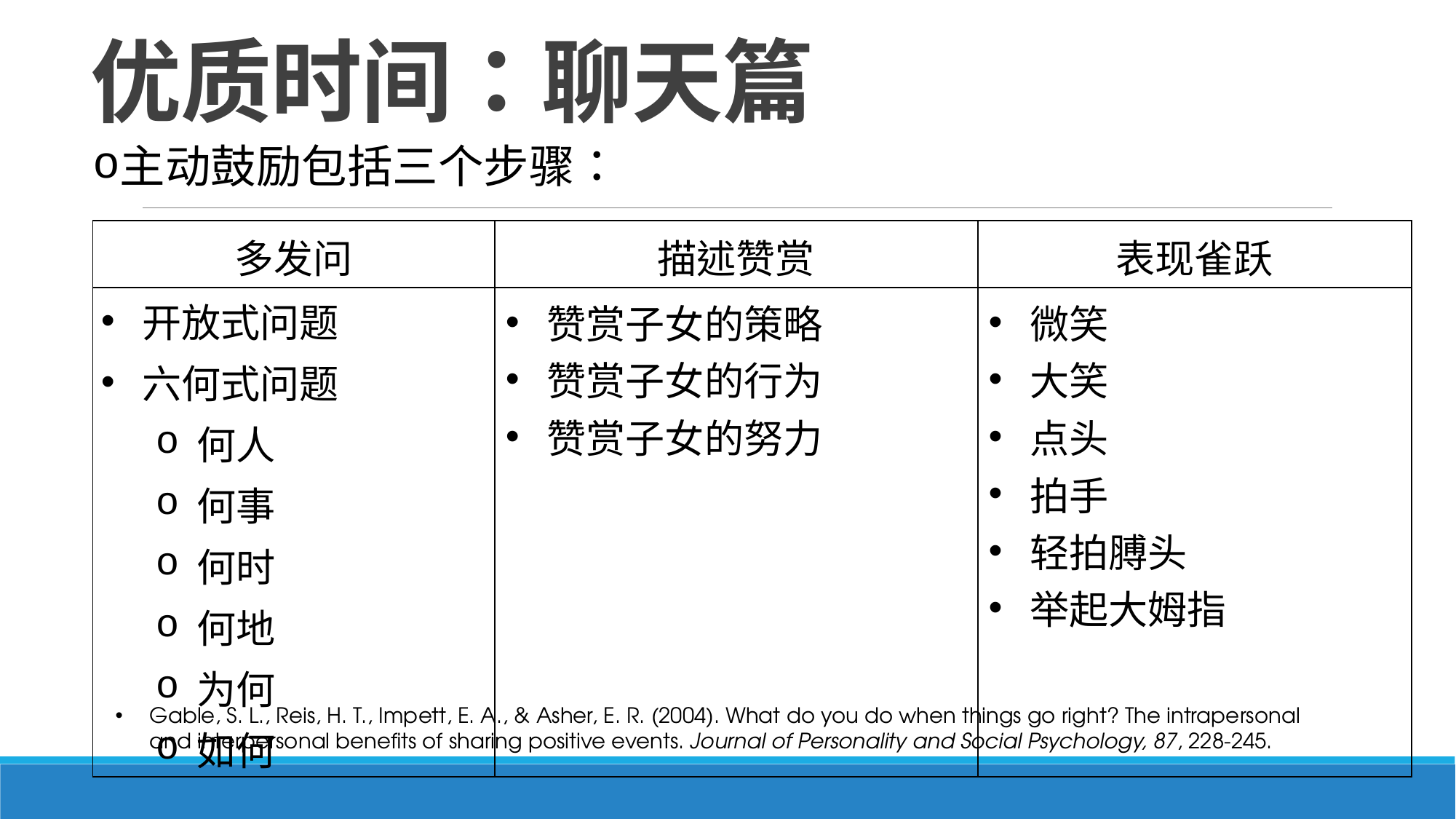

# 优质时间：聊天篇
主动鼓励包括三个步骤：

| 多发问 | 描述赞赏 | 表现雀跃 |
| --- | --- | --- |
| 开放式问题 六何式问题 何人 何事 何时 何地 为何 如何 | 赞赏子女的策略 赞赏子女的行为 赞赏子女的努力 | 微笑 大笑 点头 拍手 轻拍膊头 举起大姆指 |

Gable, S. L., Reis, H. T., Impett, E. A., & Asher, E. R. (2004). What do you do when things go right? The intrapersonal and interpersonal benefits of sharing positive events. Journal of Personality and Social Psychology, 87, 228-245.